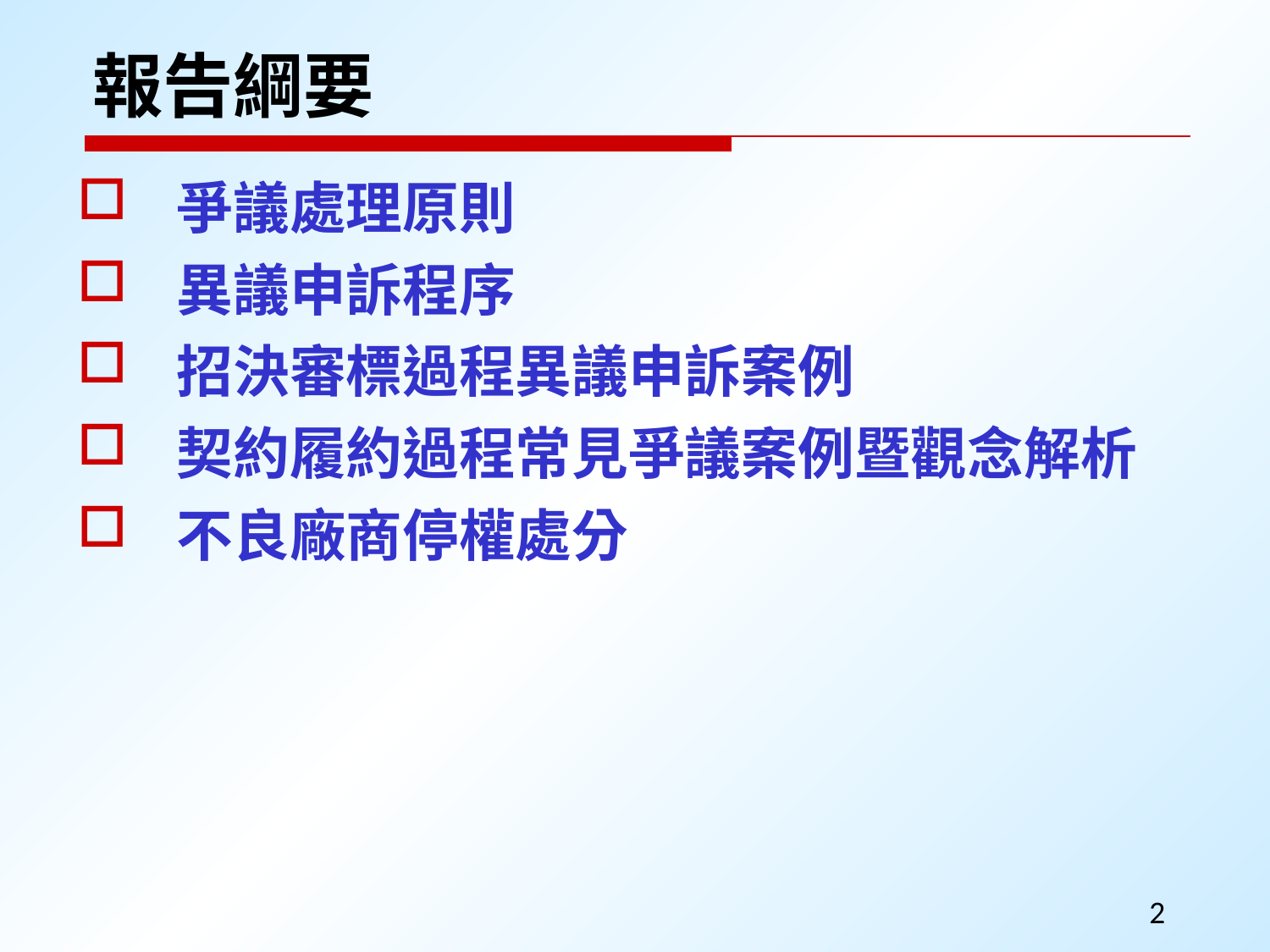

# 報告綱要
爭議處理原則
異議申訴程序
招決審標過程異議申訴案例
契約履約過程常見爭議案例暨觀念解析
不良廠商停權處分